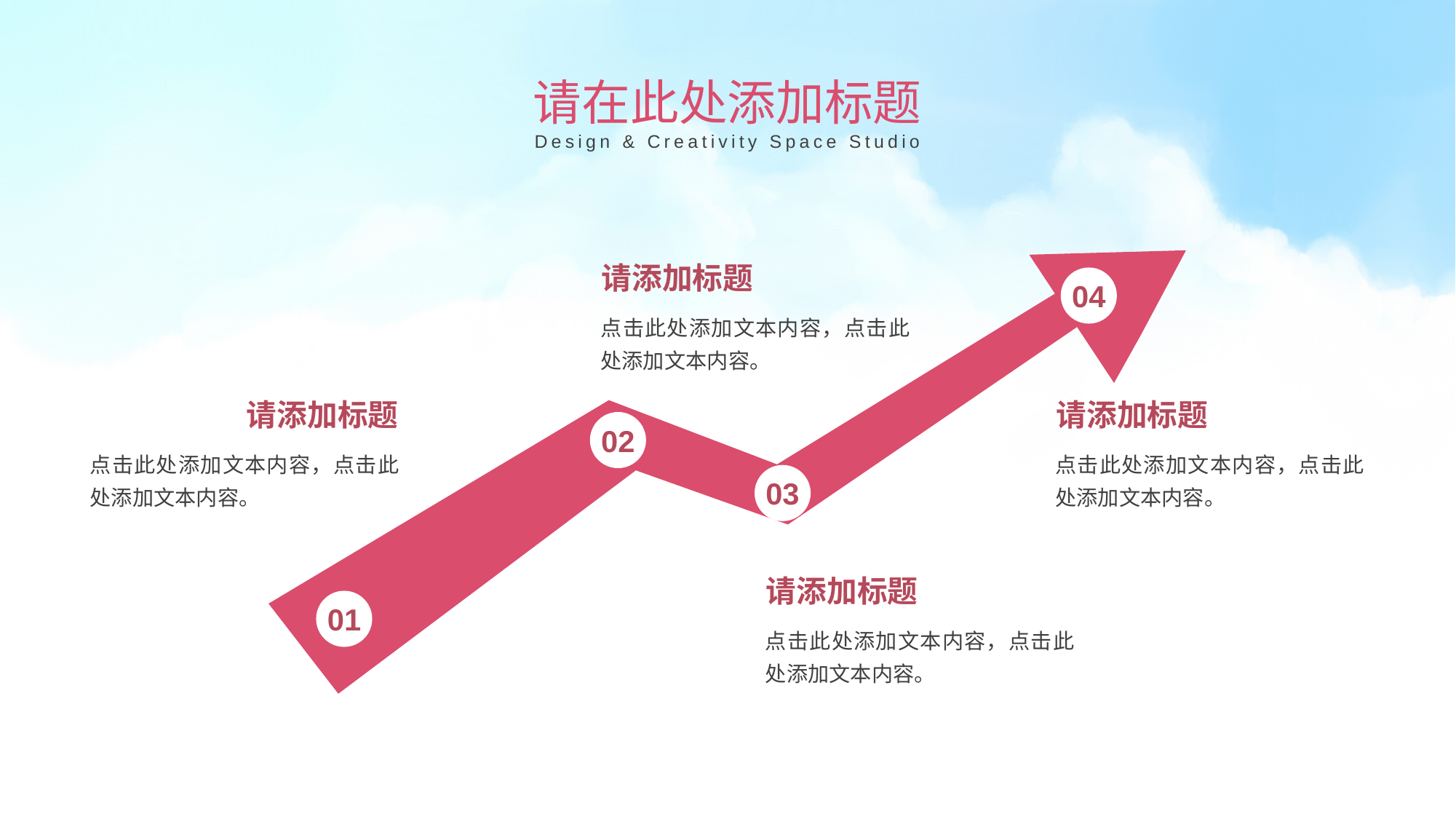

请在此处添加标题
Design & Creativity Space Studio

请添加标题
04
点击此处添加文本内容，点击此处添加文本内容。
请添加标题
请添加标题
02
点击此处添加文本内容，点击此处添加文本内容。
点击此处添加文本内容，点击此处添加文本内容。
03
请添加标题
01
点击此处添加文本内容，点击此处添加文本内容。